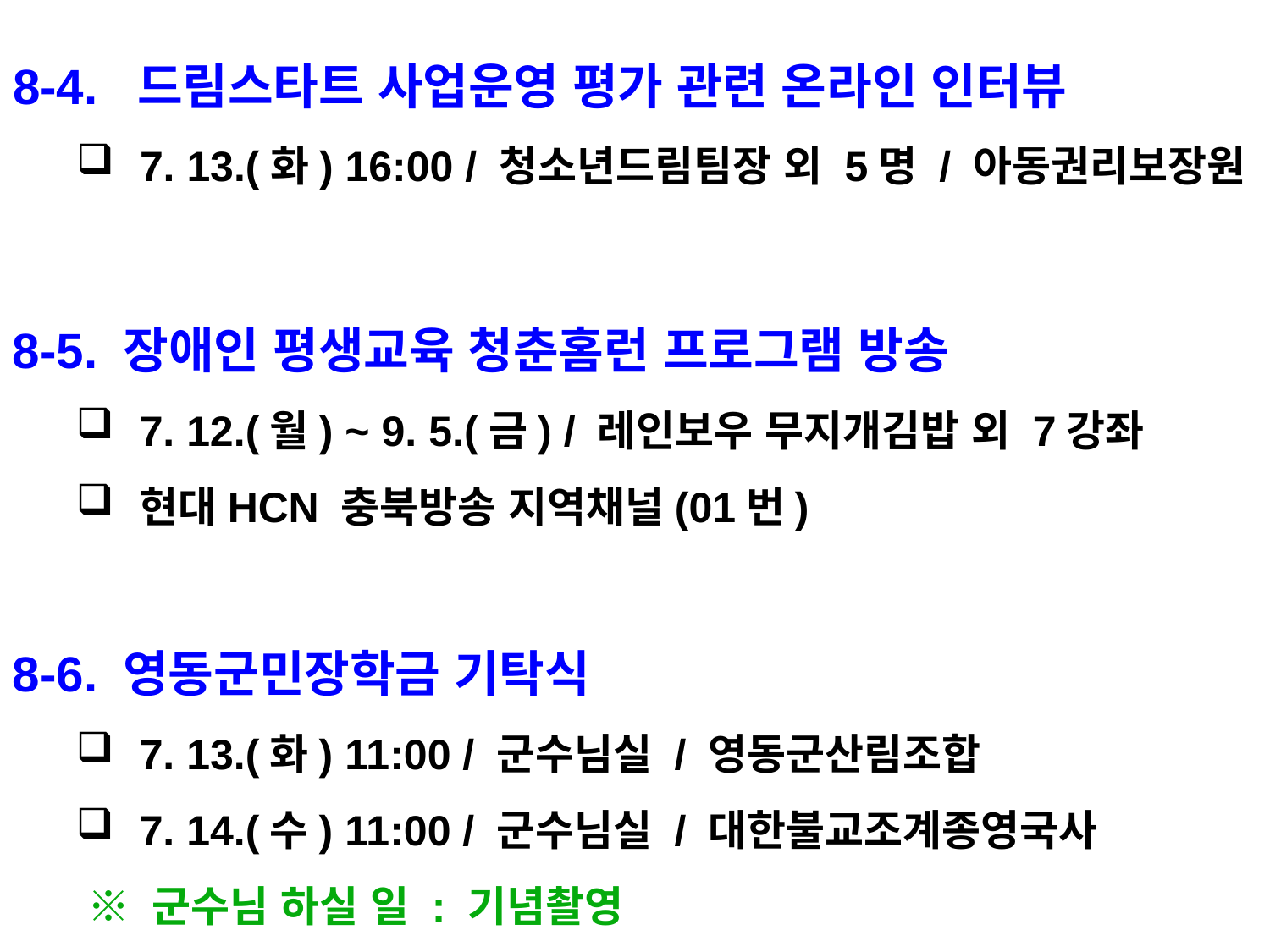

8-4.  드림스타트 사업운영 평가 관련 온라인 인터뷰
7. 13.(화) 16:00 / 청소년드림팀장 외 5명 / 아동권리보장원
8-5. 장애인 평생교육 청춘홈런 프로그램 방송
7. 12.(월) ~ 9. 5.(금) / 레인보우 무지개김밥 외 7강좌
현대HCN 충북방송 지역채널(01번)
8-6. 영동군민장학금 기탁식
7. 13.(화) 11:00 / 군수님실 / 영동군산림조합
7. 14.(수) 11:00 / 군수님실 / 대한불교조계종영국사
 ※ 군수님 하실 일 : 기념촬영